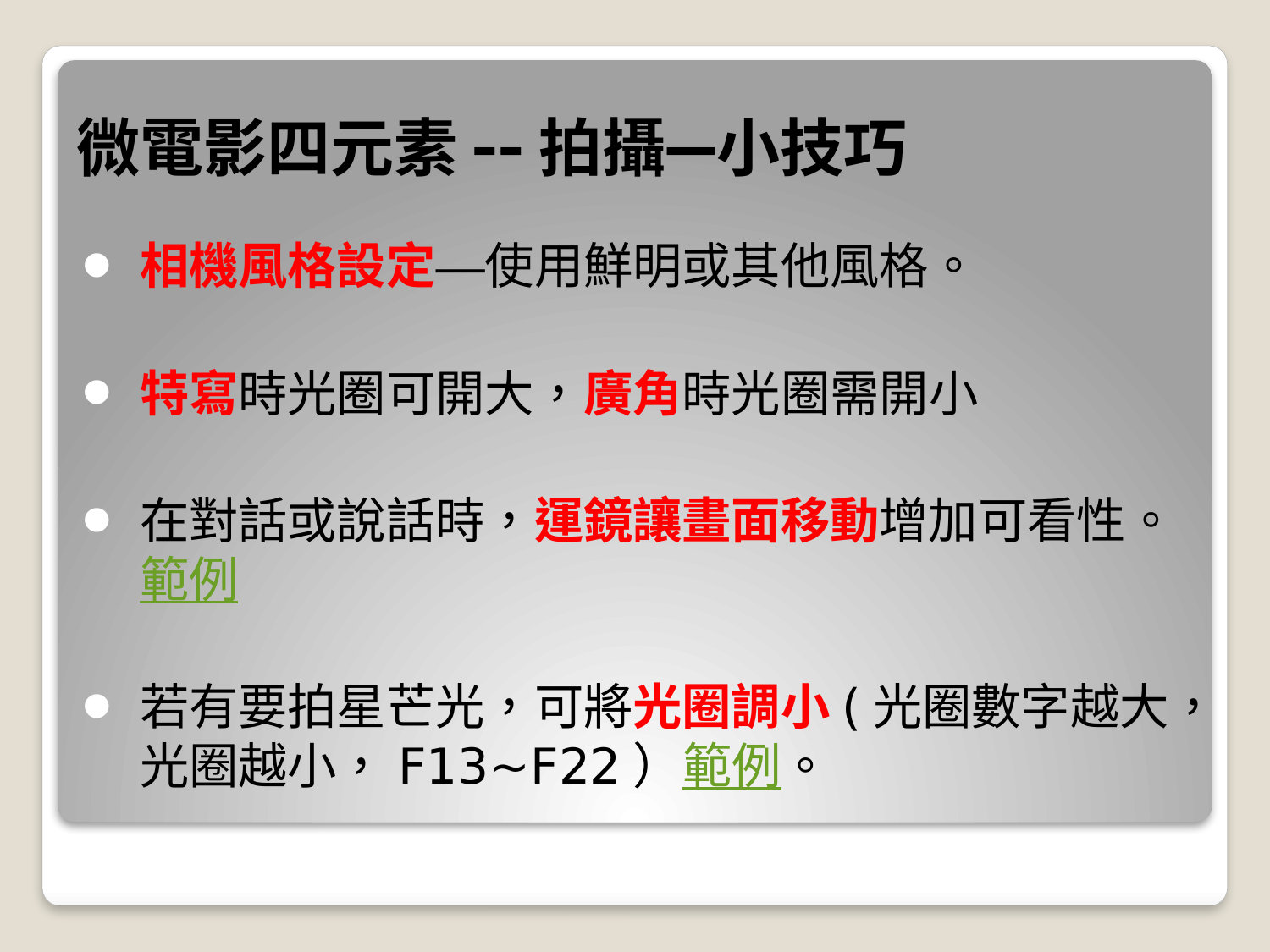

# 微電影四元素--拍攝—小技巧
相機風格設定—使用鮮明或其他風格。

特寫時光圈可開大，廣角時光圈需開小

在對話或說話時，運鏡讓畫面移動增加可看性。範例

若有要拍星芒光，可將光圈調小(光圈數字越大，光圈越小，F13~F22）範例。